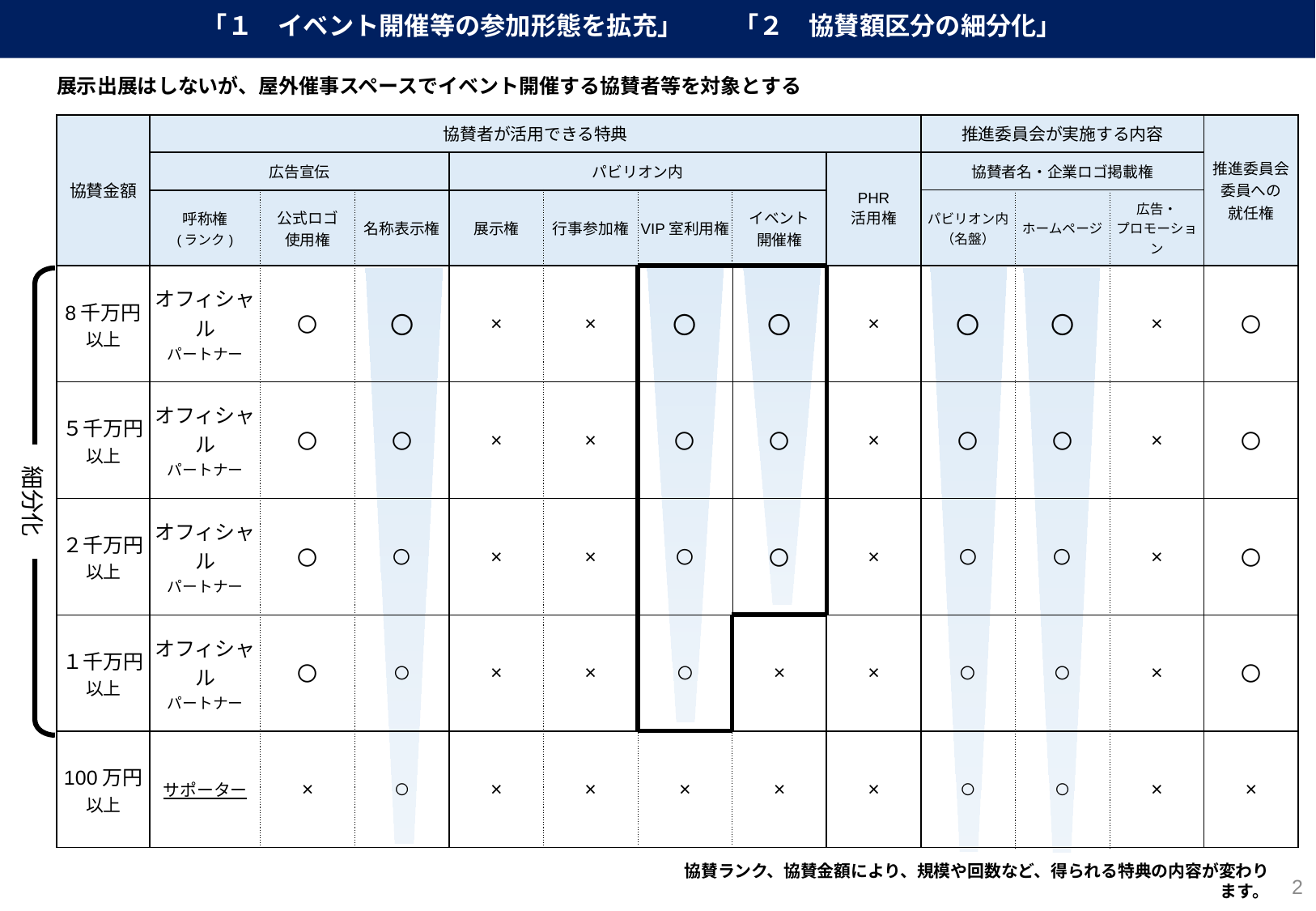

「１　イベント開催等の参加形態を拡充」　　「２　協賛額区分の細分化」
展示出展はしないが、屋外催事スペースでイベント開催する協賛者等を対象とする
|  | 協賛金額 | 協賛者が活用できる特典 |  |  |  |  |  |  |  | 推進委員会が実施する内容 |  |  | 推進委員会 委員への 就任権 |
| --- | --- | --- | --- | --- | --- | --- | --- | --- | --- | --- | --- | --- | --- |
|  |  | 広告宣伝 |  |  | パビリオン内 |  |  |  | PHR 活用権 | 協賛者名・企業ロゴ掲載権 |  |  |  |
|  | 協賛 金額 | 呼称権 (ランク) | 公式ロゴ 使用権 | 名称表示権 | 展示権 | 行事参加権 | VIP室利用権 | イベント 開催権 | 展示権 | パビリオン内 （名盤） | ホームページ | 広告・ プロモーション |  |
|  | 8千万円 以上 | オフィシャル パートナー | 〇 | 〇 | × | × | 〇 | 〇 | × | 〇 | 〇 | × | 〇 |
|  | ５千万円 以上 | オフィシャル パートナー | 〇 | 〇 | × | × | 〇 | 〇 | × | 〇 | 〇 | × | 〇 |
|  | ２千万円 以上 | オフィシャル パートナー | 〇 | 〇 | × | × | 〇 | 〇 | × | 〇 | 〇 | × | 〇 |
|  | １千万円 以上 | オフィシャル パートナー | 〇 | 〇 | × | × | 〇 | × | × | 〇 | 〇 | × | 〇 |
|  | 100万円 以上 | サポーター | × | 〇 | × | × | × | × | × | 〇 | 〇 | × | × |

細分化
協賛ランク、協賛金額により、規模や回数など、得られる特典の内容が変わります。
2